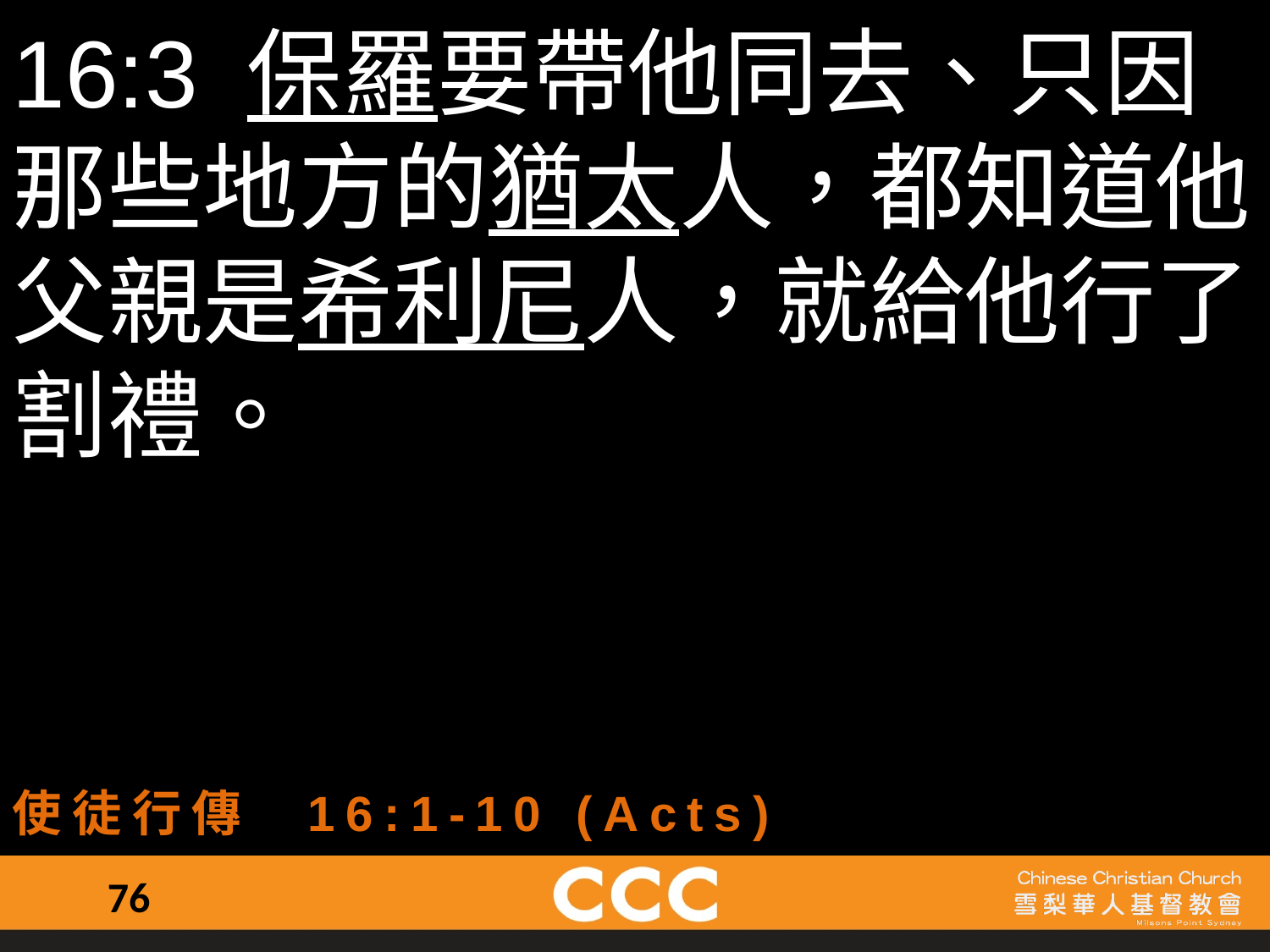

16:3 保羅要帶他同去、只因那些地方的猶太人，都知道他父親是希利尼人，就給他行了割禮。
使徒行傳  16:1-10 (Acts)
76